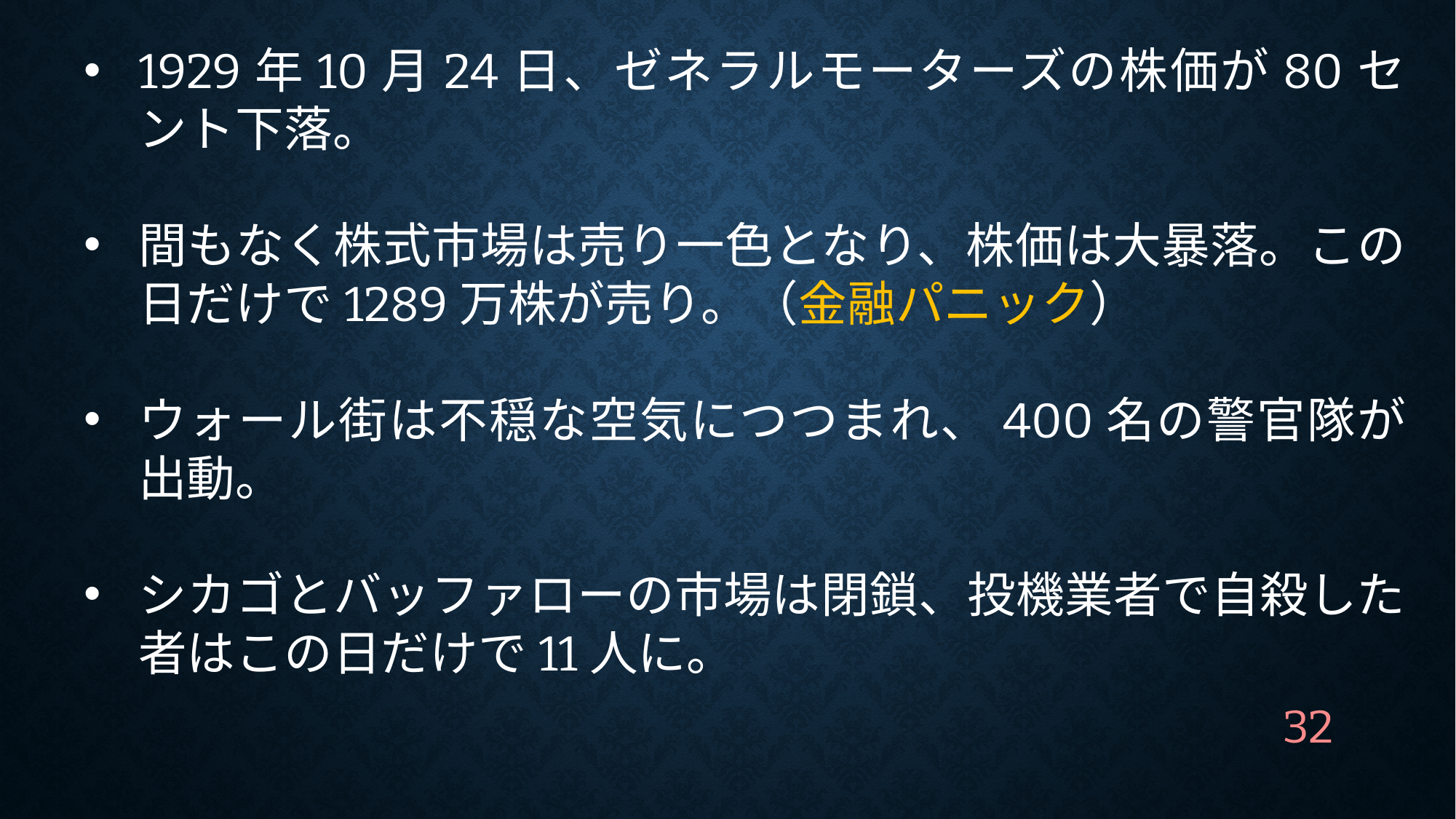

1929年10月24日、ゼネラルモーターズの株価が80セント下落。

間もなく株式市場は売り一色となり、株価は大暴落。この日だけで1289万株が売り。（金融パニック）

ウォール街は不穏な空気につつまれ、400名の警官隊が出動。

シカゴとバッファローの市場は閉鎖、投機業者で自殺した者はこの日だけで11人に。

32